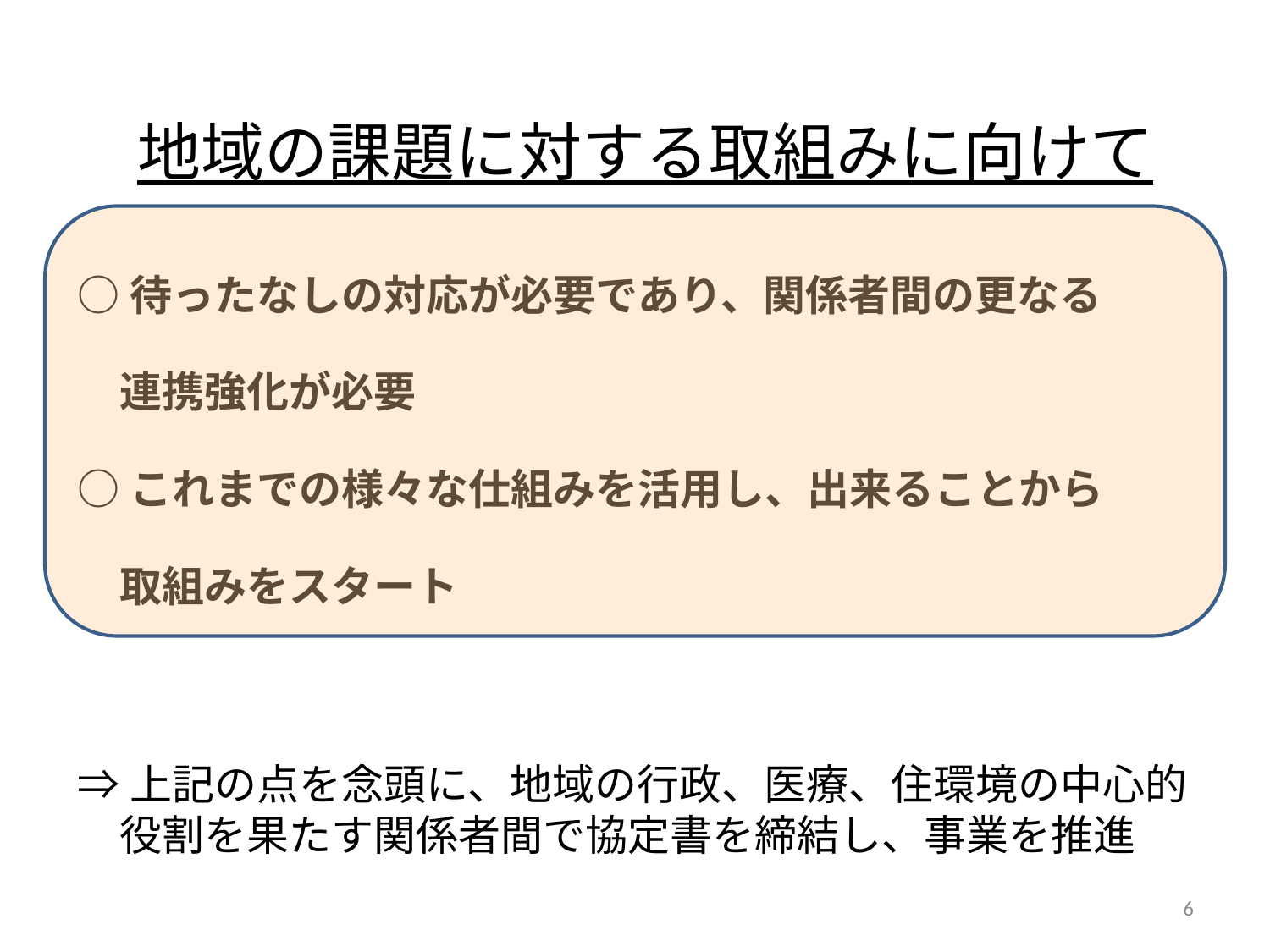

地域の課題に対する取組みに向けて

○待ったなしの対応が必要であり、関係者間の更なる
　連携強化が必要
○これまでの様々な仕組みを活用し、出来ることから
　取組みをスタート

⇒上記の点を念頭に、地域の行政、医療、住環境の中心的
　役割を果たす関係者間で協定書を締結し、事業を推進
6